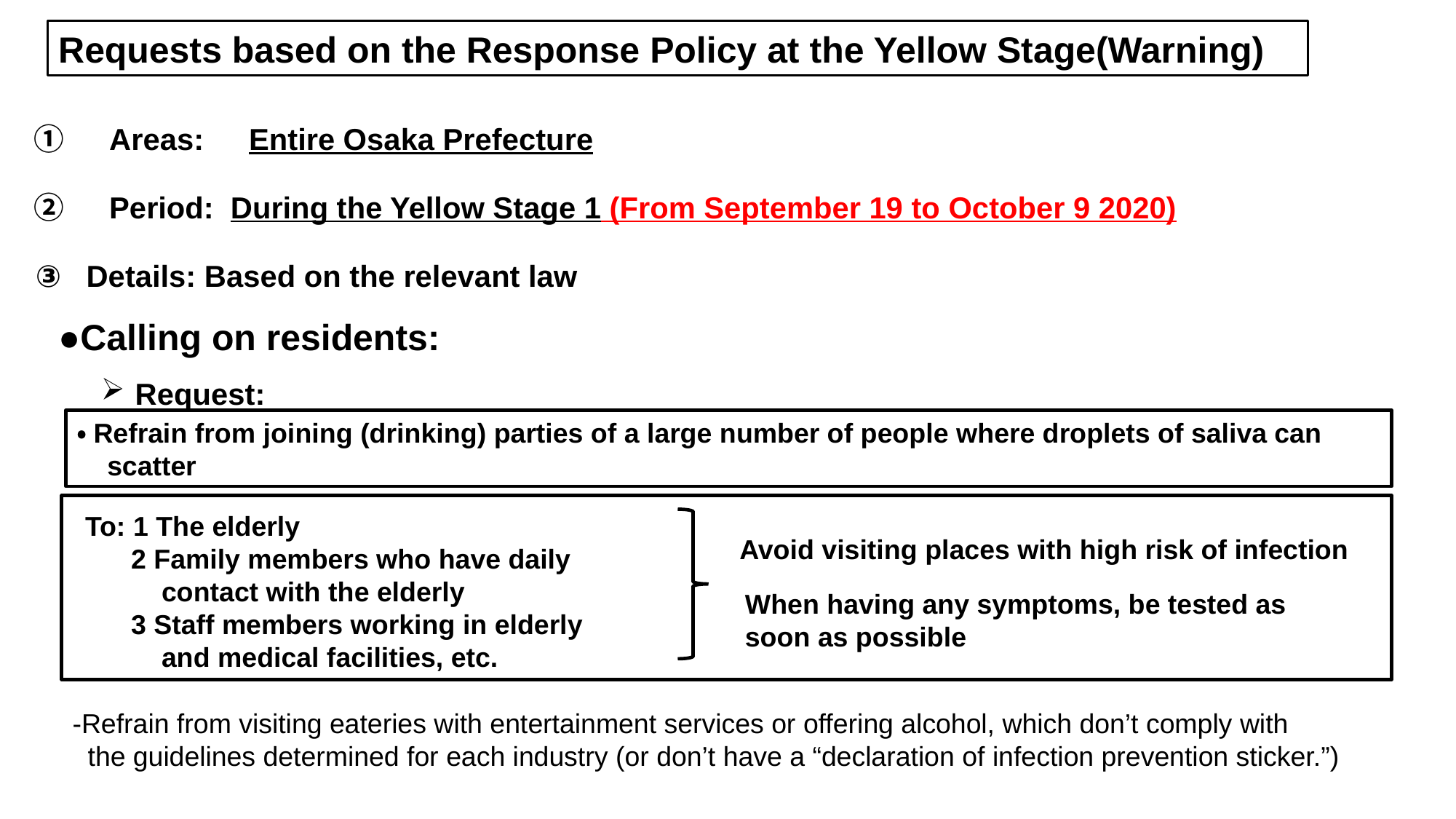

Requests based on the Response Policy at the Yellow Stage(Warning)
 ①　Areas:　Entire Osaka Prefecture
 ②　Period:  During the Yellow Stage 1 (From September 19 to October 9 2020)
 ③   Details: Based on the relevant law

●Calling on residents:
Request:
・Refrain from joining (drinking) parties of a large number of people where droplets of saliva can
    scatter
To: 1 The elderly
      2 Family members who have daily
          contact with the elderly
      3 Staff members working in elderly
          and medical facilities, etc.

Avoid visiting places with high risk of infection
 When having any symptoms, be tested as
 soon as possible
-Refrain from visiting eateries with entertainment services or offering alcohol, which don’t comply with
  the guidelines determined for each industry (or don’t have a “declaration of infection prevention sticker.”)